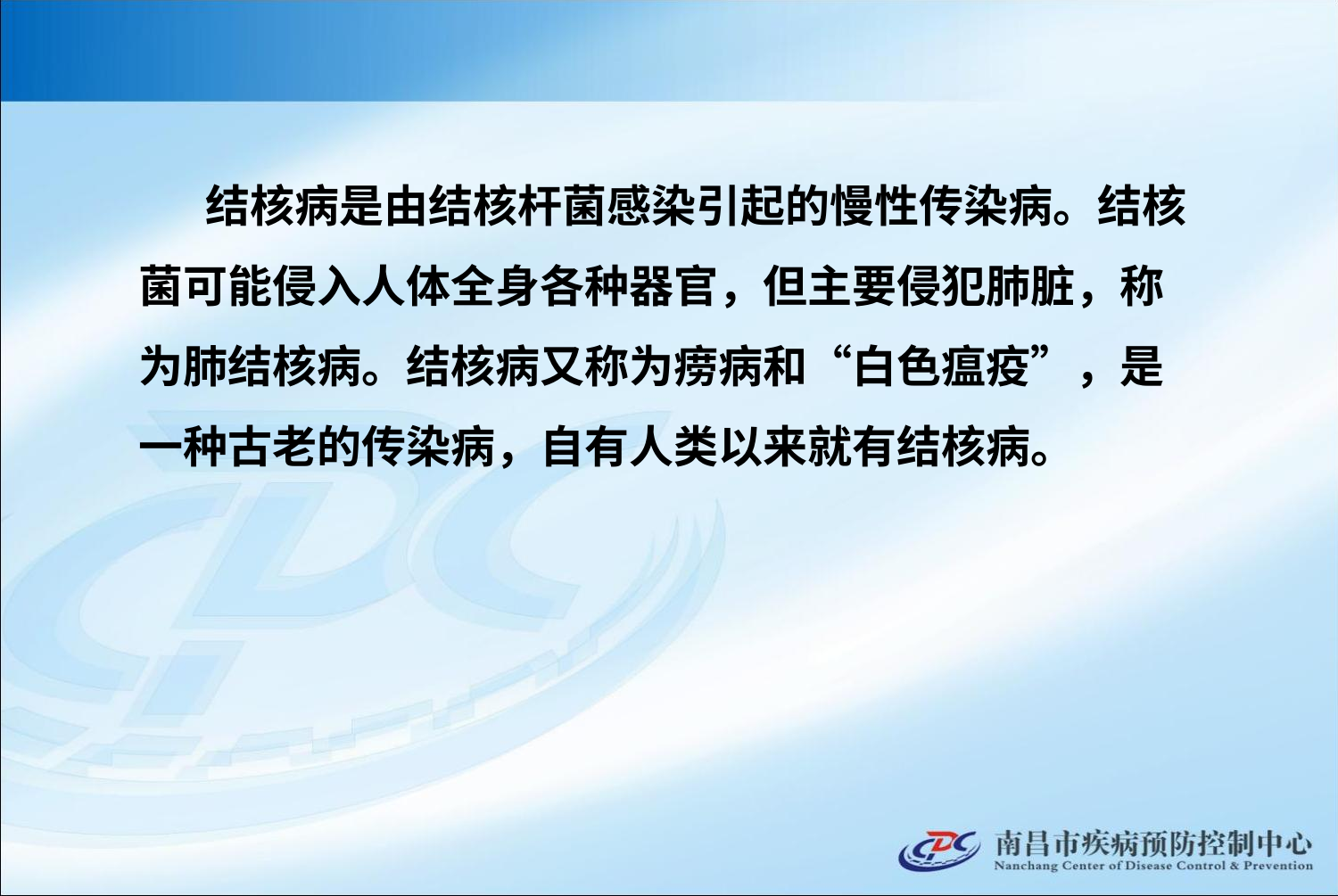

结核病是由结核杆菌感染引起的慢性传染病。结核菌可能侵入人体全身各种器官，但主要侵犯肺脏，称为肺结核病。结核病又称为痨病和“白色瘟疫”，是一种古老的传染病，自有人类以来就有结核病。